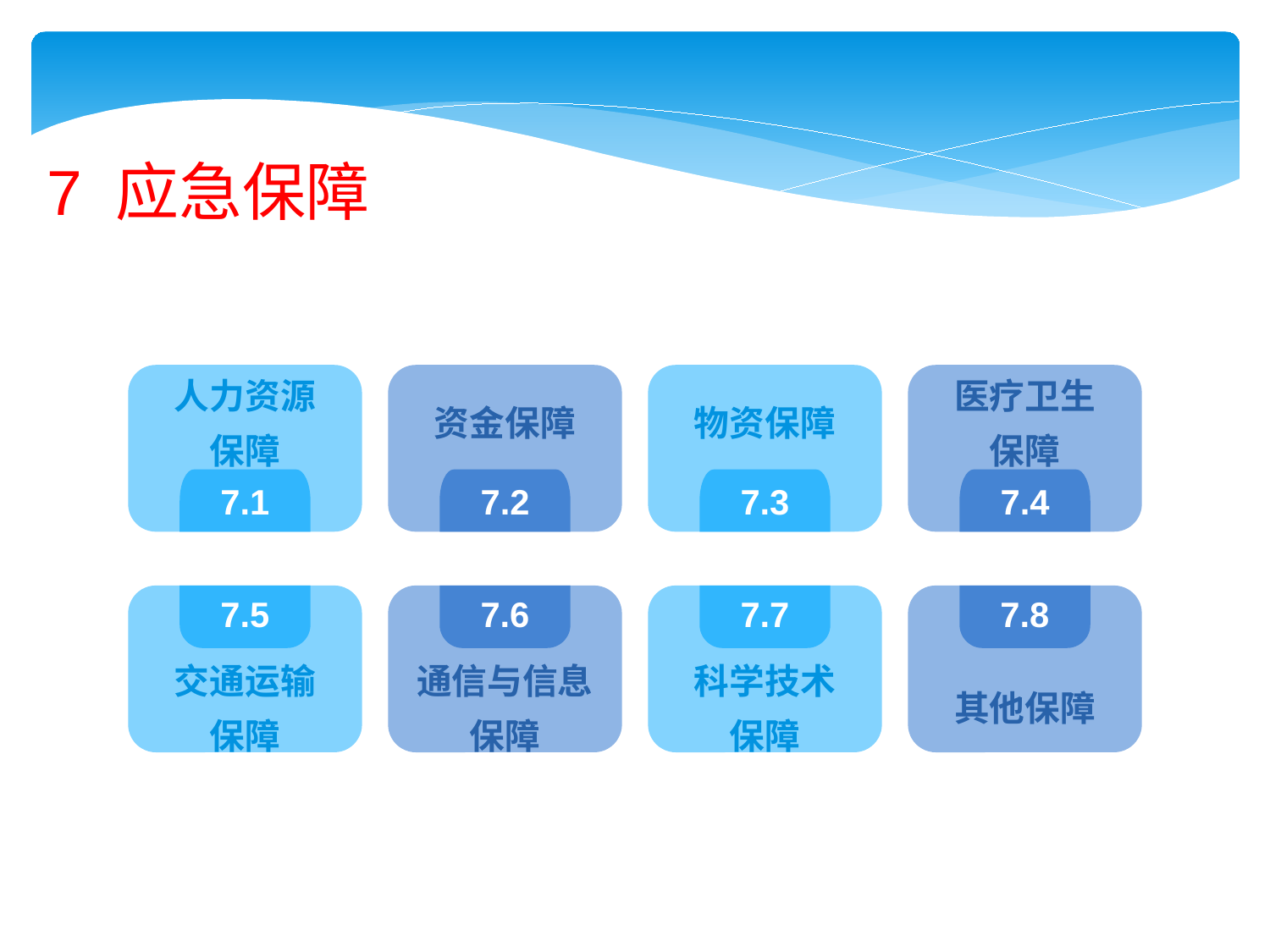

7 应急保障
人力资源
保障
资金保障
物资保障
医疗卫生
保障
7.1
7.2
7.3
7.4
交通运输
保障
7.5
通信与信息保障
7.6
科学技术
保障
7.7
其他保障
7.8

45